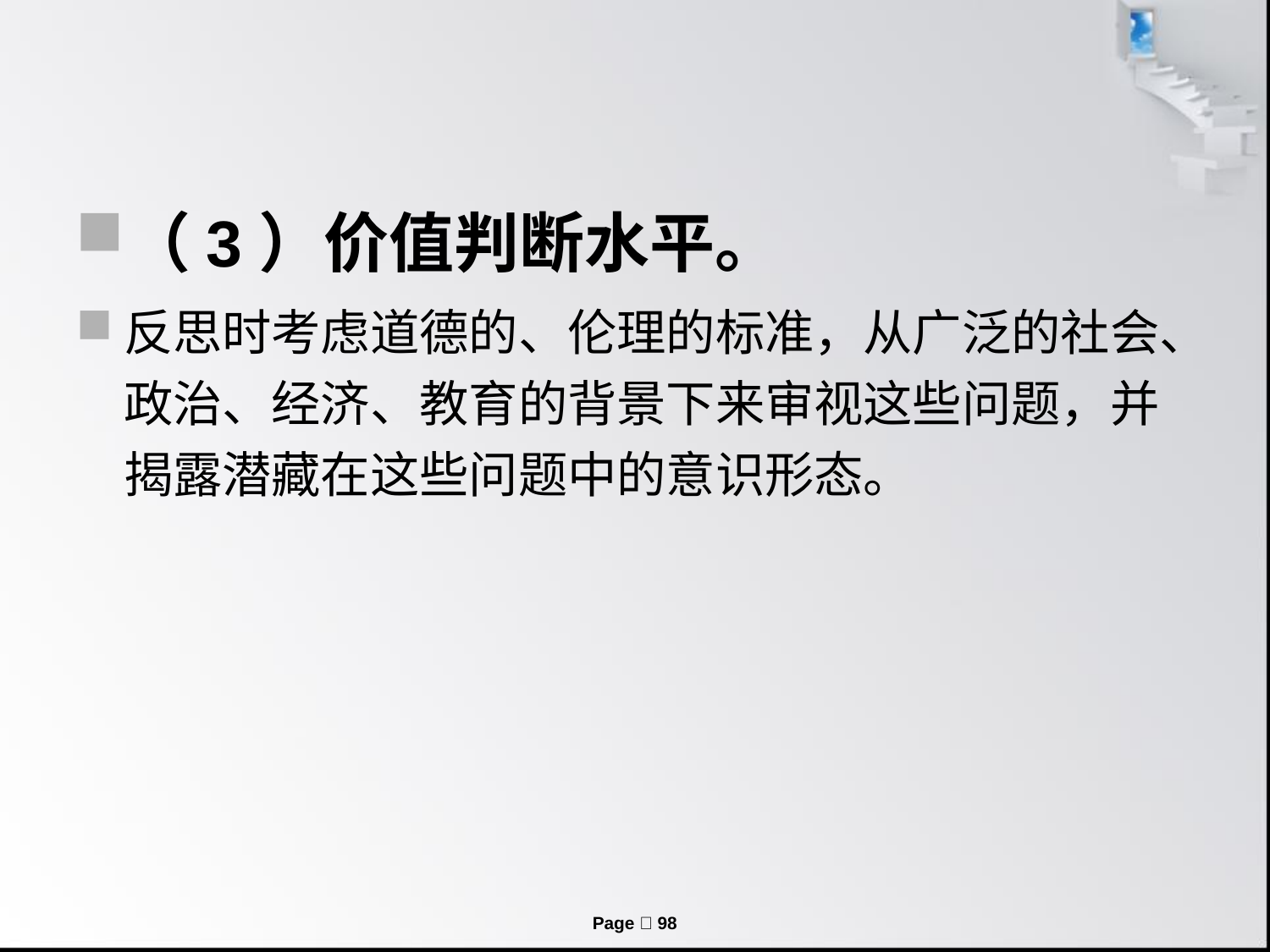

（3）价值判断水平。
反思时考虑道德的、伦理的标准，从广泛的社会、政治、经济、教育的背景下来审视这些问题，并揭露潜藏在这些问题中的意识形态。